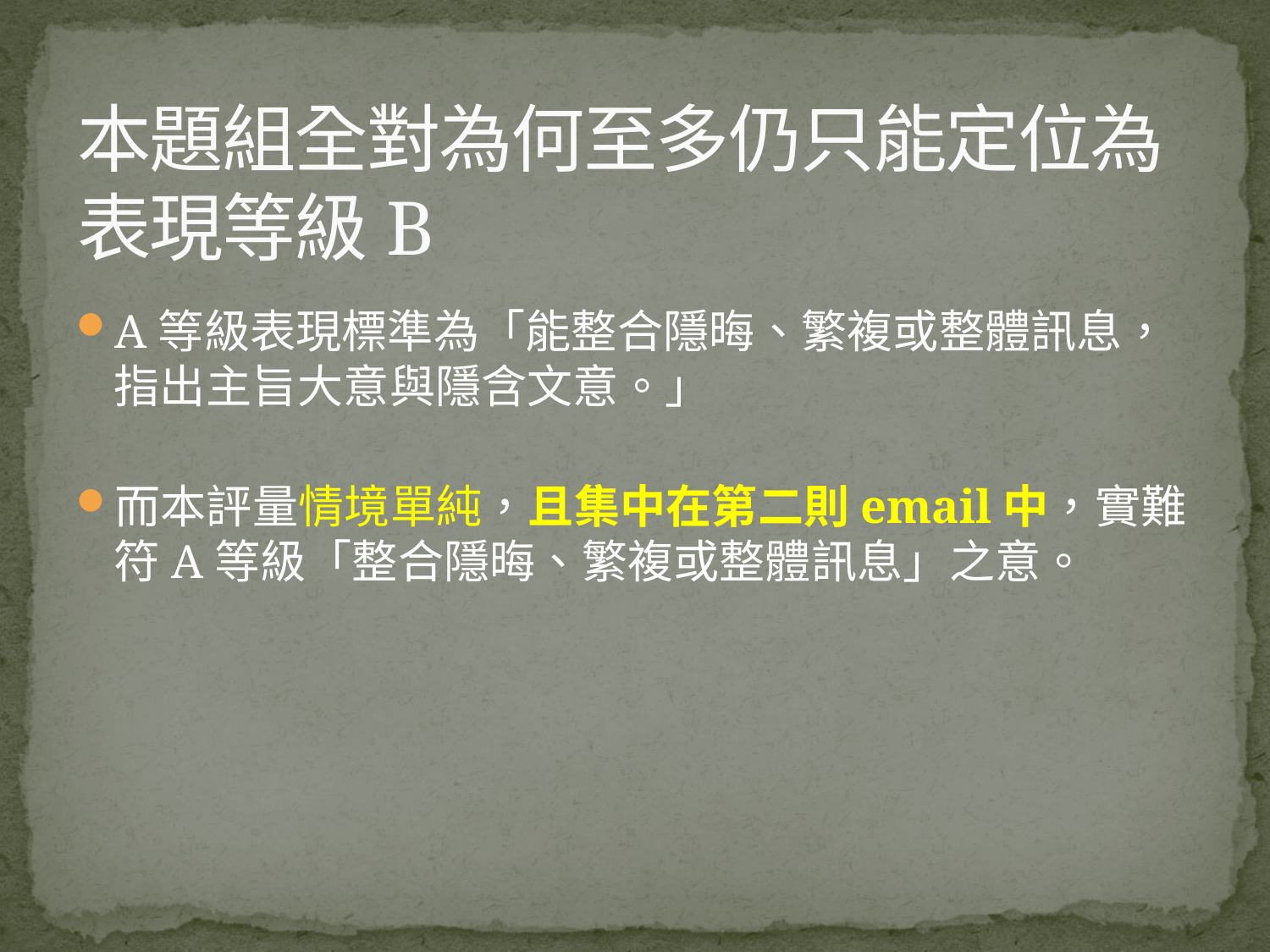

# 本題組全對為何至多仍只能定位為表現等級B
A等級表現標準為「能整合隱晦、繁複或整體訊息，指出主旨大意與隱含文意。」
而本評量情境單純，且集中在第二則email中，實難符A等級「整合隱晦、繁複或整體訊息」之意。